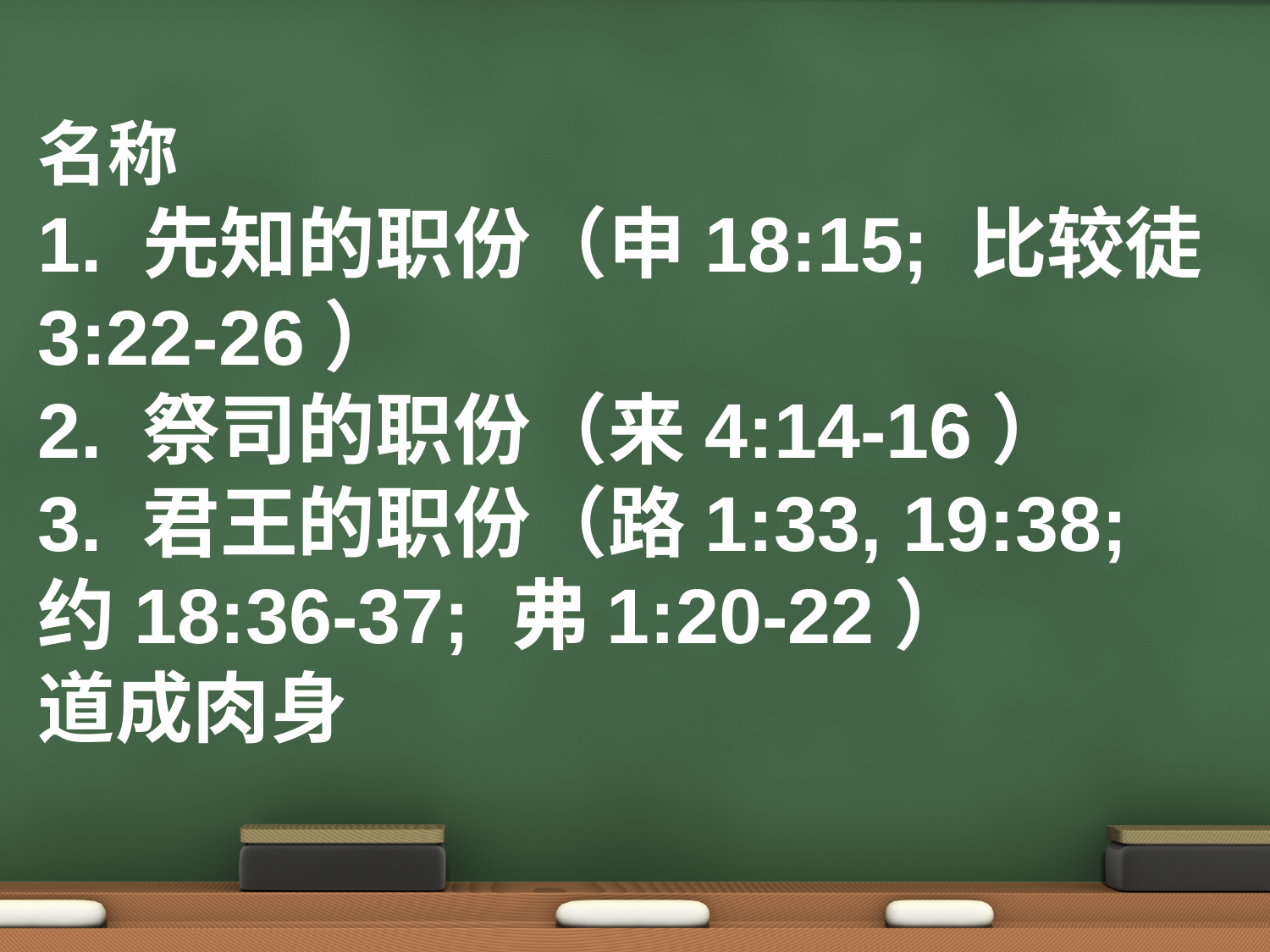

名称
1. 先知的职份（申18:15; 比较徒3:22-26）
2. 祭司的职份（来4:14-16）
3. 君王的职份（路1:33, 19:38; 约18:36-37; 弗1:20-22）
道成肉身